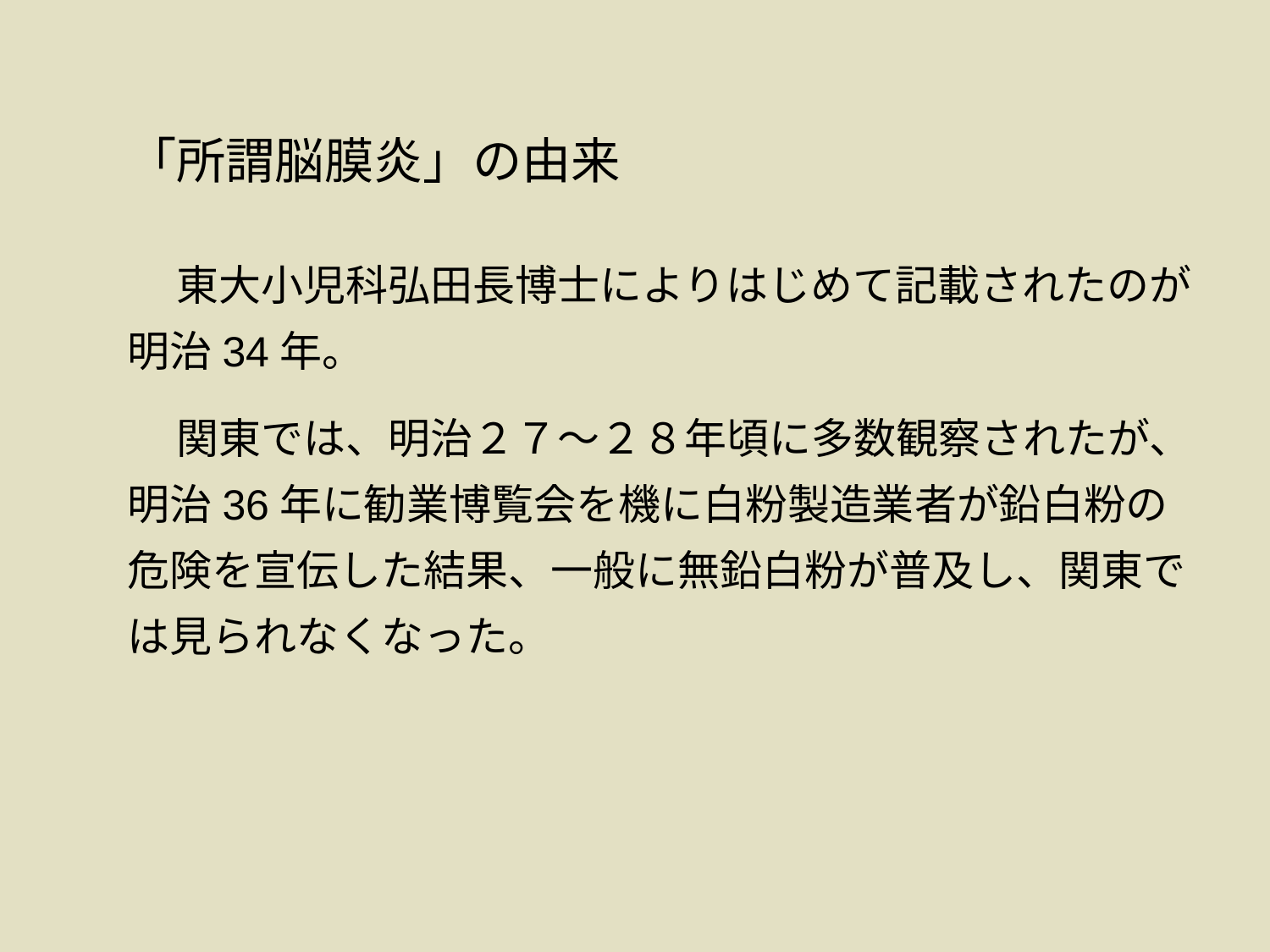

「所謂脳膜炎」の由来

東大小児科弘田長博士によりはじめて記載されたのが明治34年。
関東では、明治２７〜２８年頃に多数観察されたが、明治36年に勧業博覧会を機に白粉製造業者が鉛白粉の危険を宣伝した結果、一般に無鉛白粉が普及し、関東では見られなくなった。